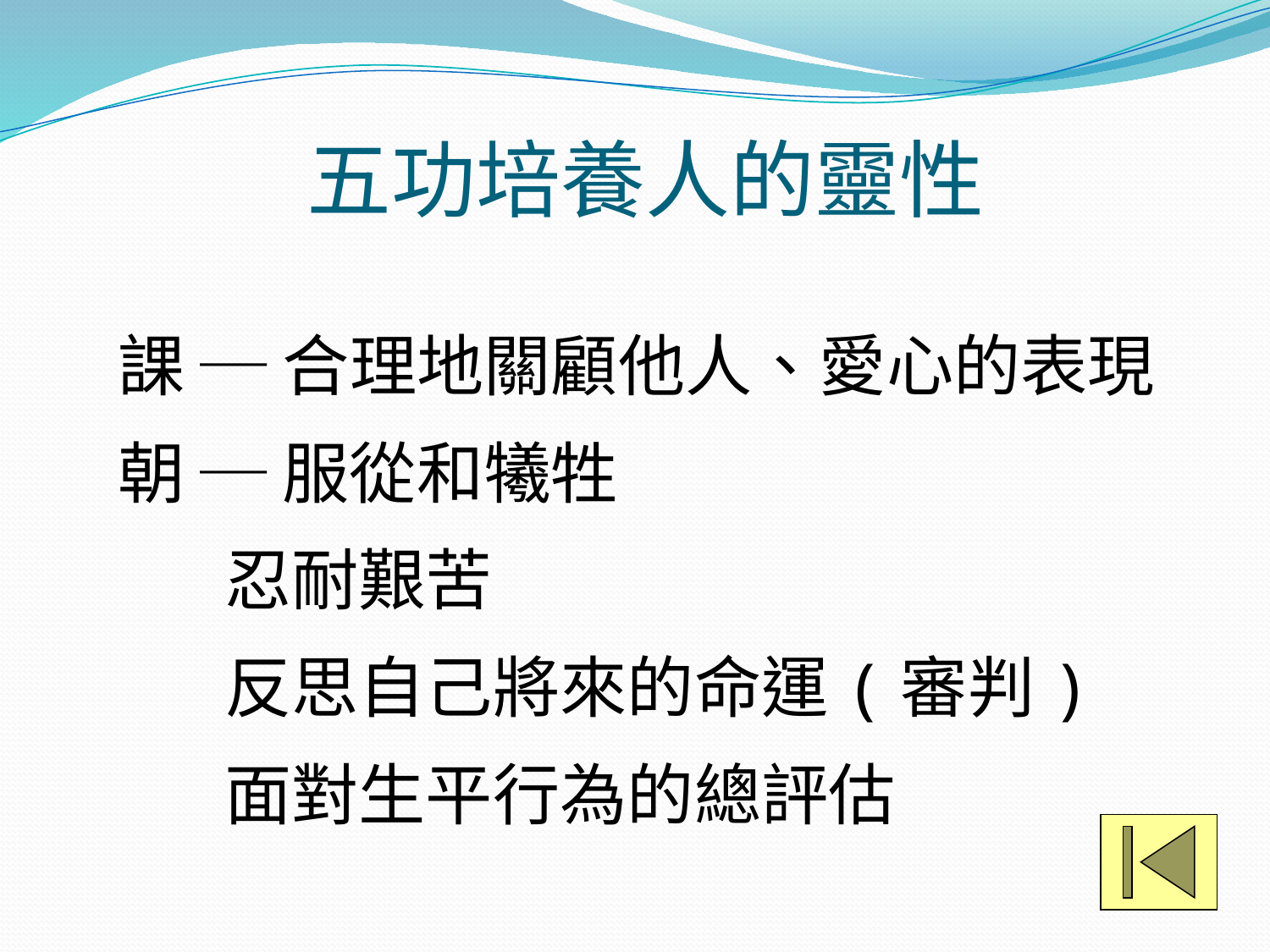

五功培養人的靈性
課 ─ 合理地關顧他人、愛心的表現
朝 ─ 服從和犧牲
      忍耐艱苦
      反思自己將來的命運(審判)
      面對生平行為的總評估